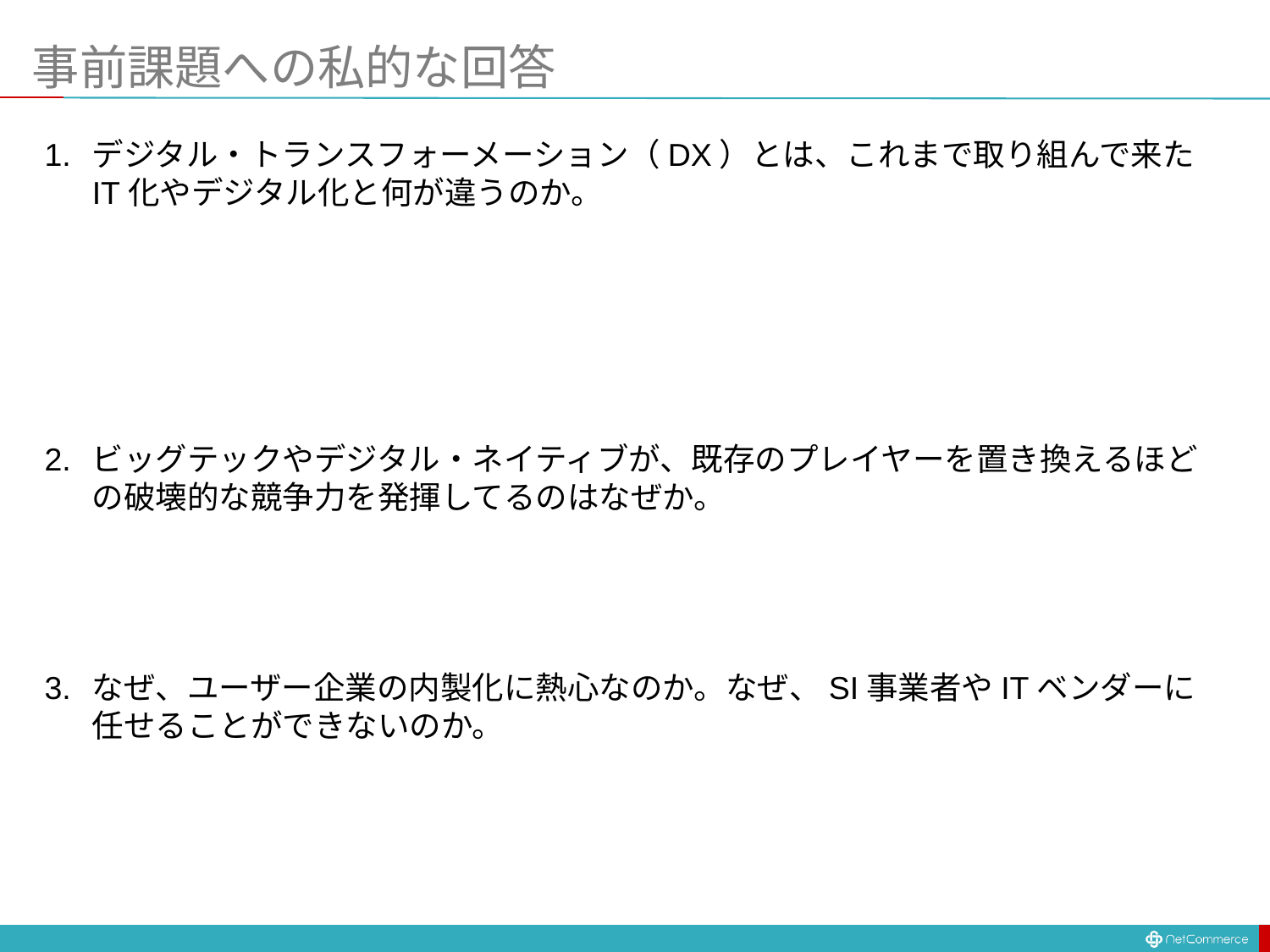

# 事前課題への私的な回答
デジタル・トランスフォーメーション（DX）とは、これまで取り組んで来たIT化やデジタル化と何が違うのか。

ビッグテックやデジタル・ネイティブが、既存のプレイヤーを置き換えるほどの破壊的な競争力を発揮してるのはなぜか。

なぜ、ユーザー企業の内製化に熱心なのか。なぜ、SI事業者やITベンダーに任せることができないのか。